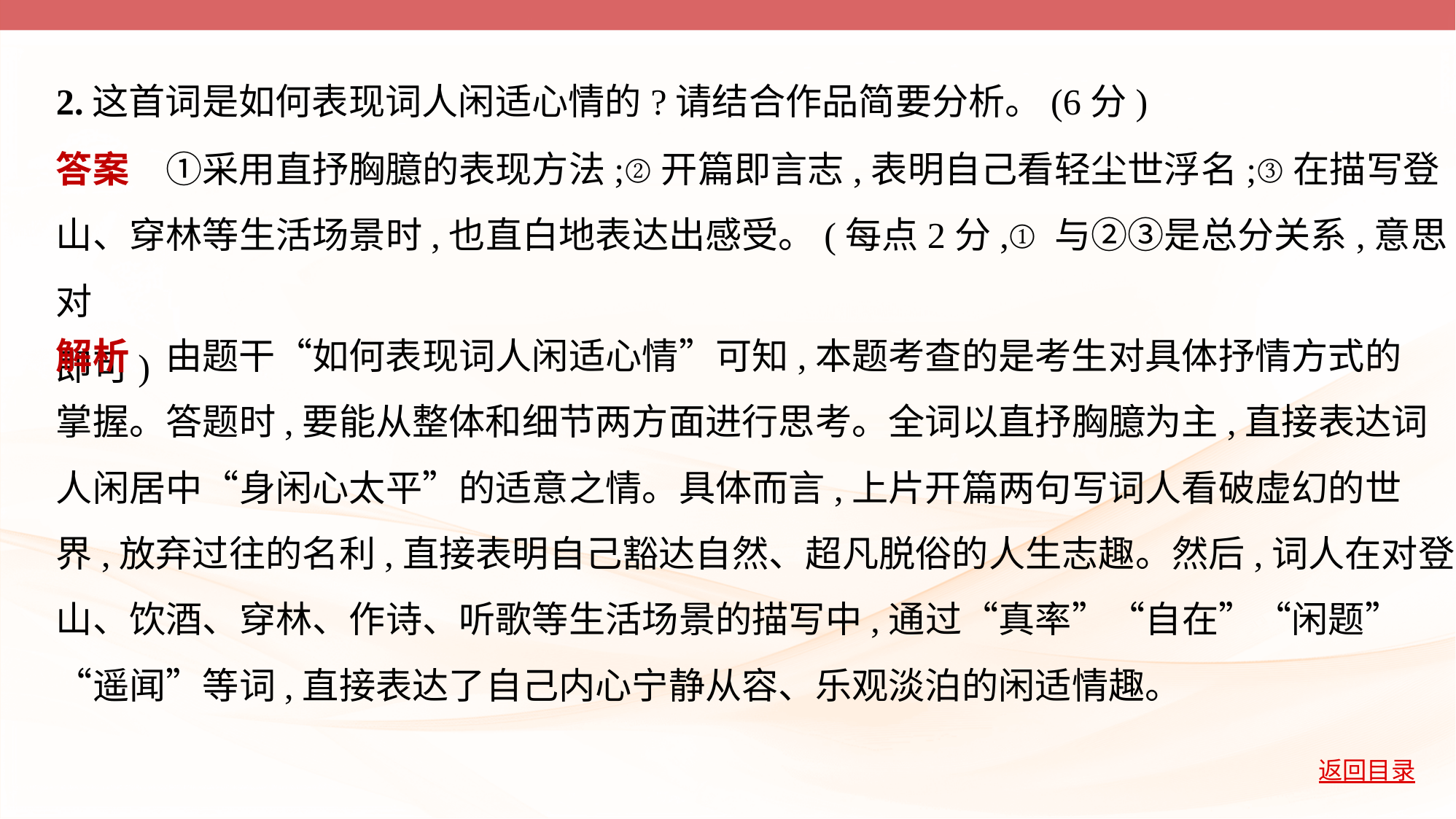

2.这首词是如何表现词人闲适心情的?请结合作品简要分析。(6分)
答案　①采用直抒胸臆的表现方法;②开篇即言志,表明自己看轻尘世浮名;③在描写登
山、穿林等生活场景时,也直白地表达出感受。(每点2分,①与②③是总分关系,意思对
即可)

解析　由题干“如何表现词人闲适心情”可知,本题考查的是考生对具体抒情方式的
掌握。答题时,要能从整体和细节两方面进行思考。全词以直抒胸臆为主,直接表达词
人闲居中“身闲心太平”的适意之情。具体而言,上片开篇两句写词人看破虚幻的世
界,放弃过往的名利,直接表明自己豁达自然、超凡脱俗的人生志趣。然后,词人在对登
山、饮酒、穿林、作诗、听歌等生活场景的描写中,通过“真率”“自在”“闲题”
“遥闻”等词,直接表达了自己内心宁静从容、乐观淡泊的闲适情趣。